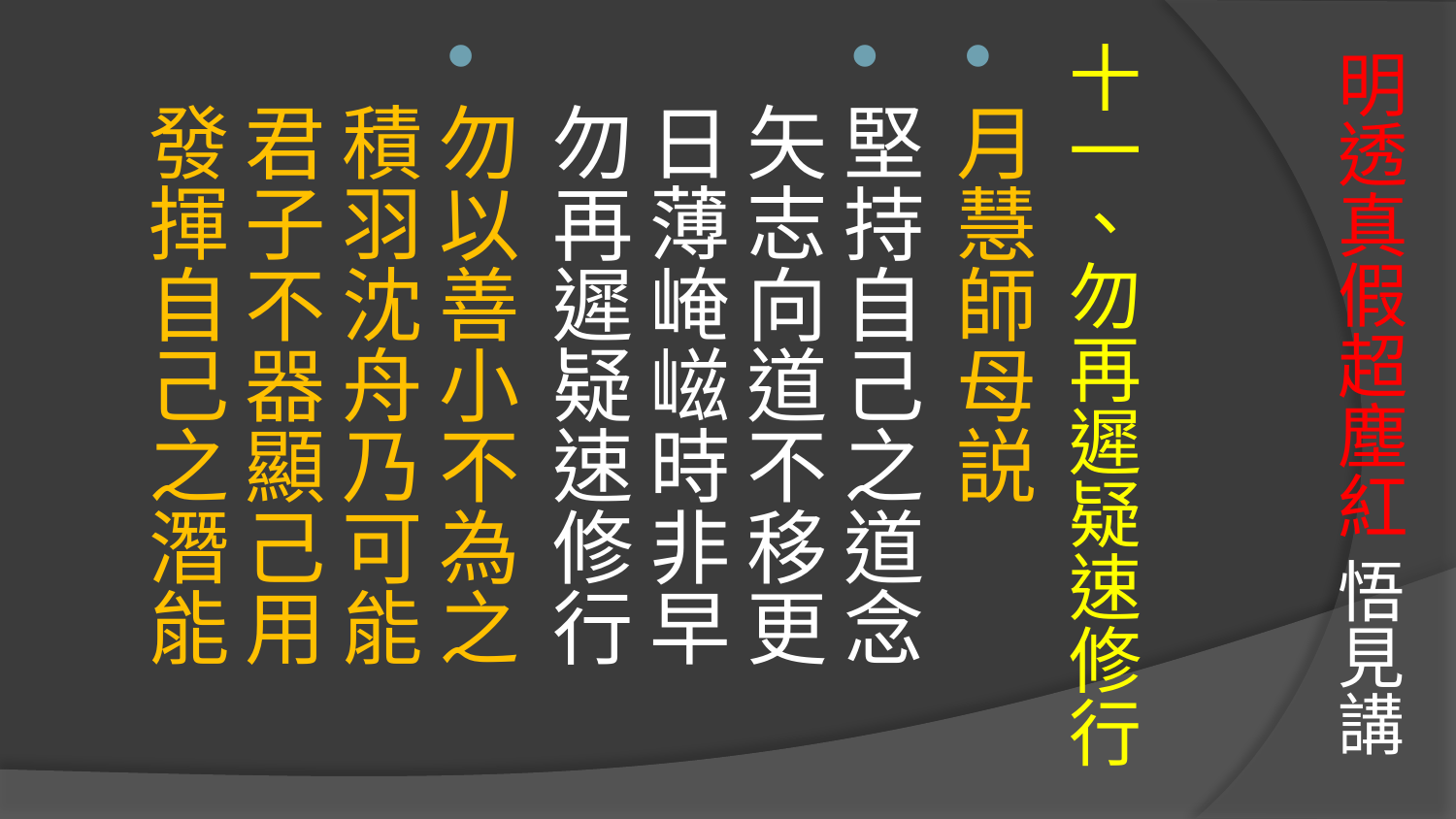

# 明透真假超塵紅 悟見講
十一、勿再遲疑速修行
月慧師母説
堅持自己之道念　矢志向道不移更
日薄崦嵫時非早　勿再遲疑速修行
勿以善小不為之　積羽沈舟乃可能
君子不器顯己用　發揮自己之潛能